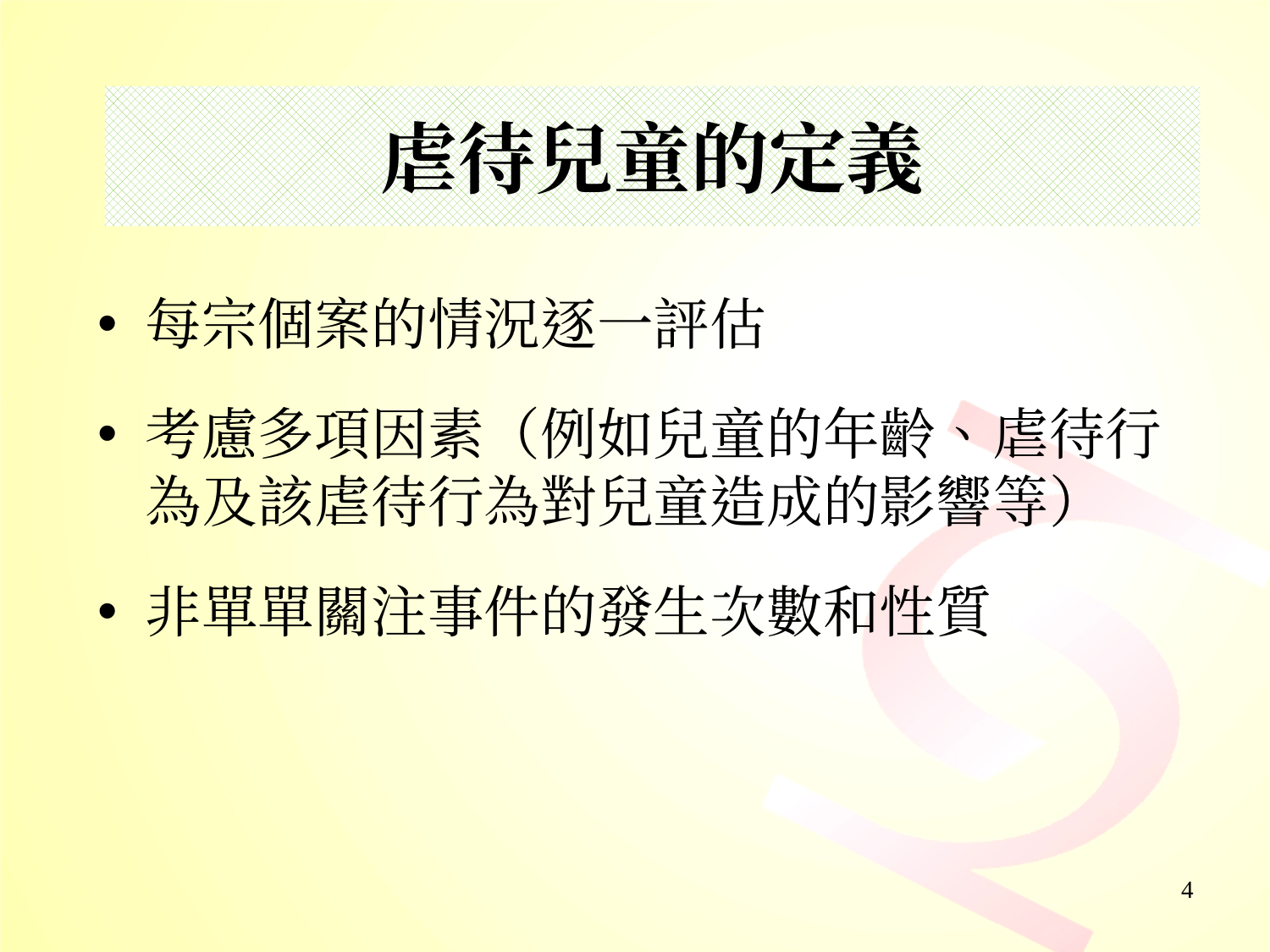

# 虐待兒童的定義

每宗個案的情況逐一評估
考慮多項因素（例如兒童的年齡、虐待行為及該虐待行為對兒童造成的影響等）
非單單關注事件的發生次數和性質
4